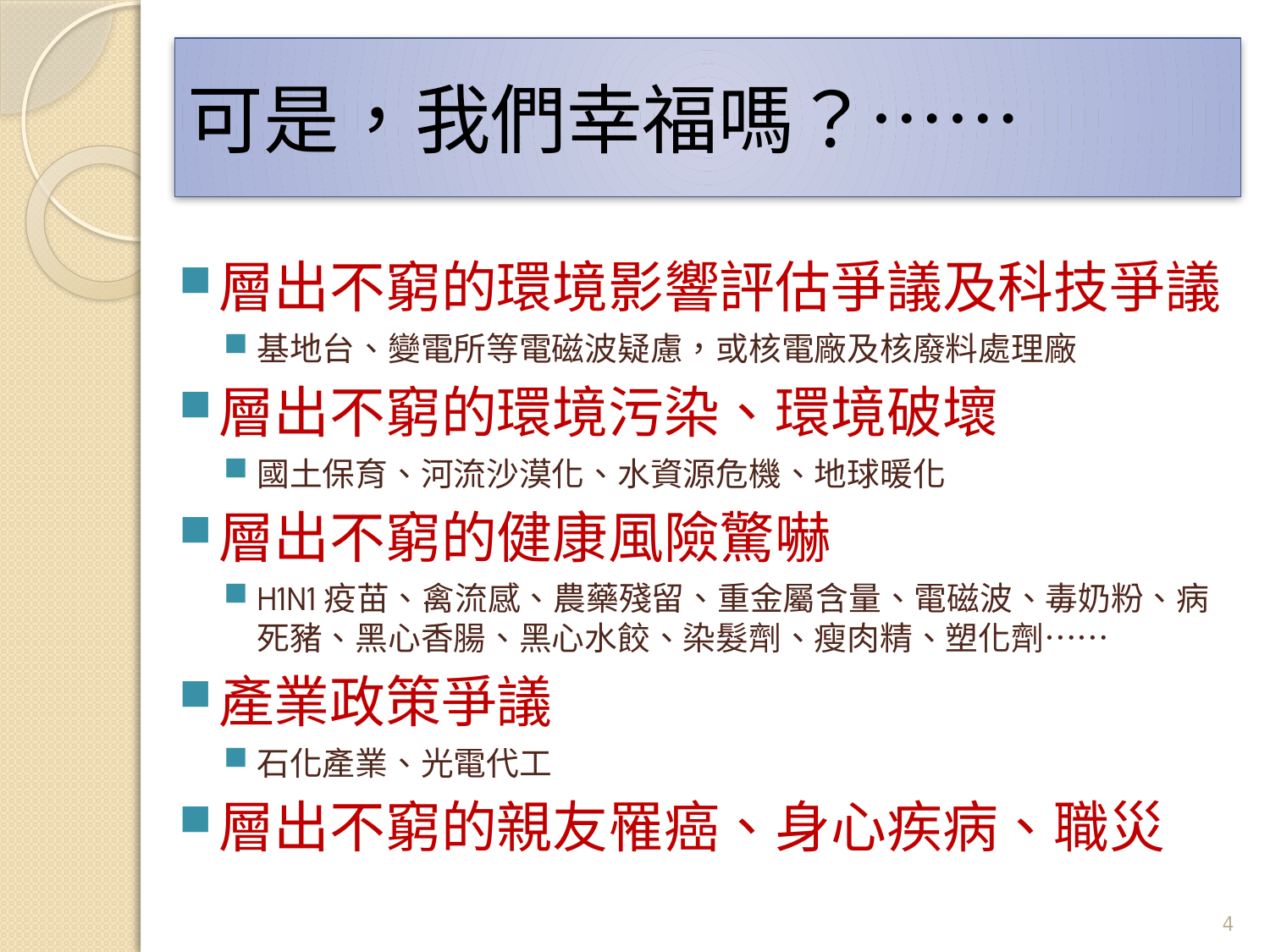

# 可是，我們幸福嗎？……
層出不窮的環境影響評估爭議及科技爭議
基地台、變電所等電磁波疑慮，或核電廠及核廢料處理廠
層出不窮的環境污染、環境破壞
國土保育、河流沙漠化、水資源危機、地球暖化
層出不窮的健康風險驚嚇
H1N1疫苗、禽流感、農藥殘留、重金屬含量、電磁波、毒奶粉、病死豬、黑心香腸、黑心水餃、染髮劑、瘦肉精、塑化劑……
產業政策爭議
石化產業、光電代工
層出不窮的親友罹癌、身心疾病、職災

4